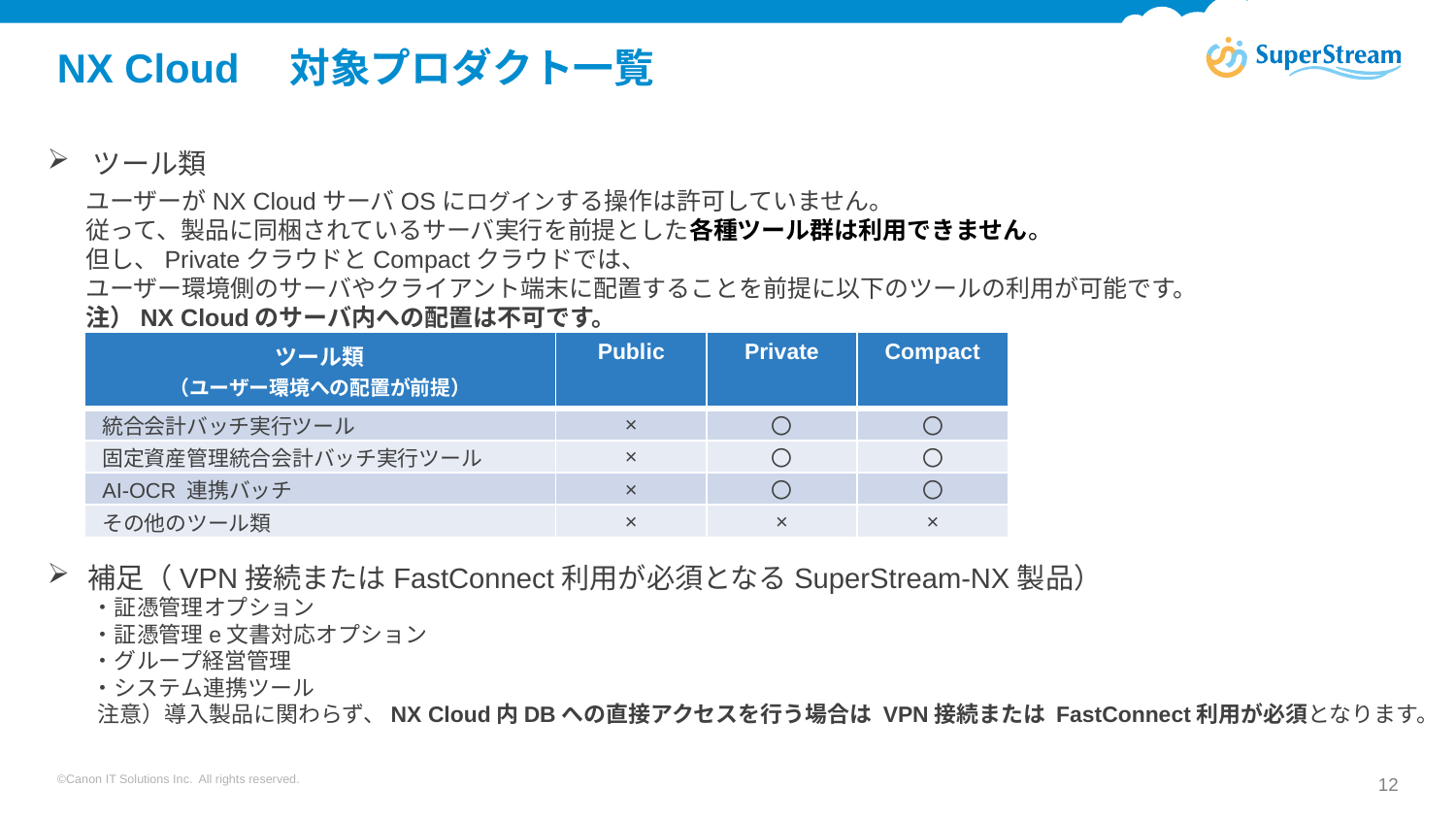

# NX Cloud　対象プロダクト一覧
ツール類
ユーザーがNX CloudサーバOSにログインする操作は許可していません。
従って、製品に同梱されているサーバ実行を前提とした各種ツール群は利用できません。
但し、PrivateクラウドとCompactクラウドでは、
ユーザー環境側のサーバやクライアント端末に配置することを前提に以下のツールの利用が可能です。
注）NX Cloudのサーバ内への配置は不可です。

| ツール類 （ユーザー環境への配置が前提） | Public | Private | Compact |
| --- | --- | --- | --- |
| 統合会計バッチ実行ツール | × | 〇 | 〇 |
| 固定資産管理統合会計バッチ実行ツール | × | 〇 | 〇 |
| AI-OCR 連携バッチ | × | 〇 | 〇 |
| その他のツール類 | × | × | × |
 補足（VPN接続またはFastConnect利用が必須となるSuperStream-NX製品）
　　・証憑管理オプション
　　・証憑管理e文書対応オプション
　　・グループ経営管理
　　・システム連携ツール
　 　注意）導入製品に関わらず、NX Cloud内DBへの直接アクセスを行う場合は VPN接続または FastConnect利用が必須となります。
©Canon IT Solutions Inc.  All rights reserved.
12